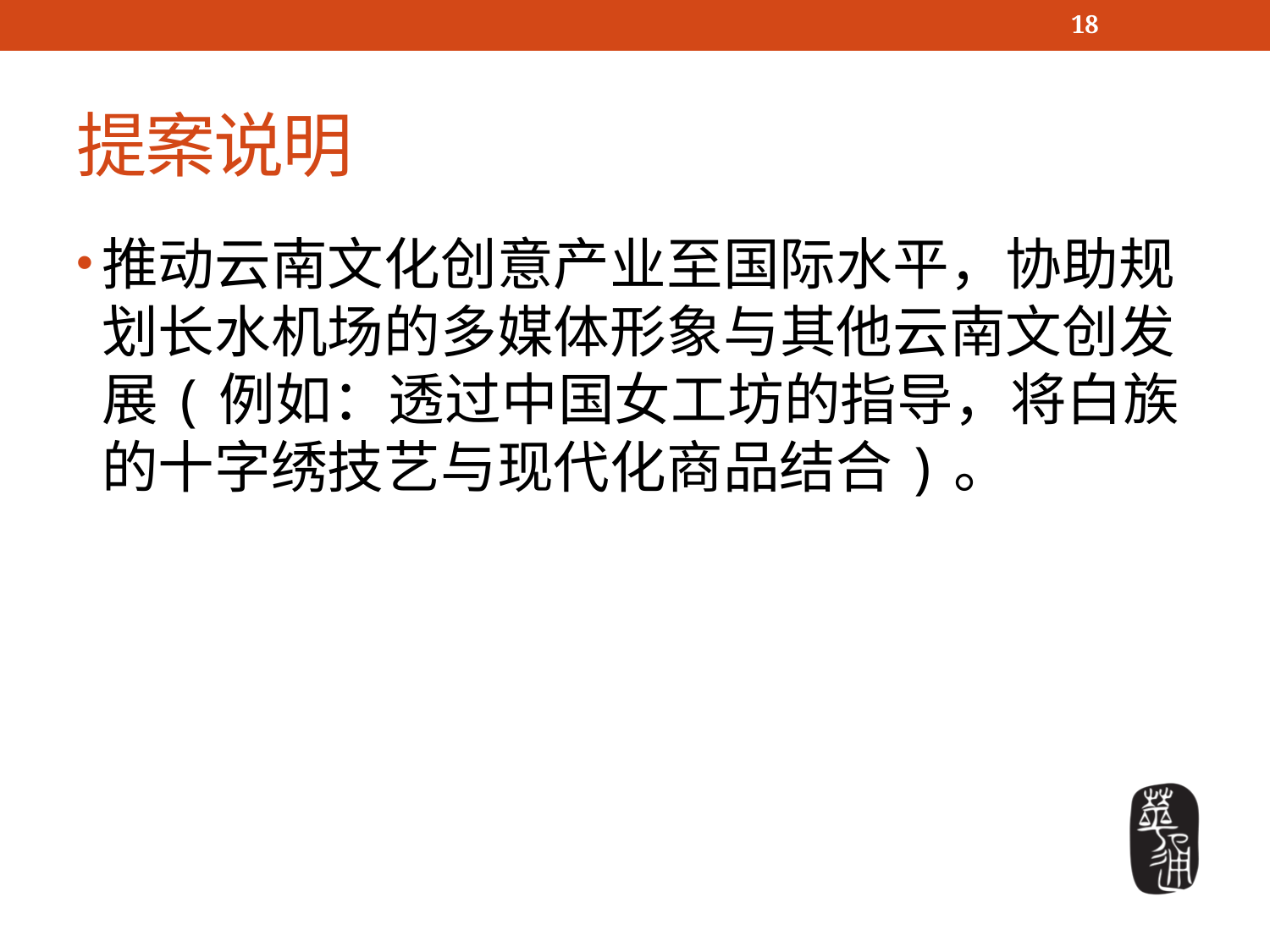

18
# 提案说明
推动云南文化创意产业至国际水平，协助规划长水机场的多媒体形象与其他云南文创发展(例如：透过中国女工坊的指导，将白族的十字绣技艺与现代化商品结合)。